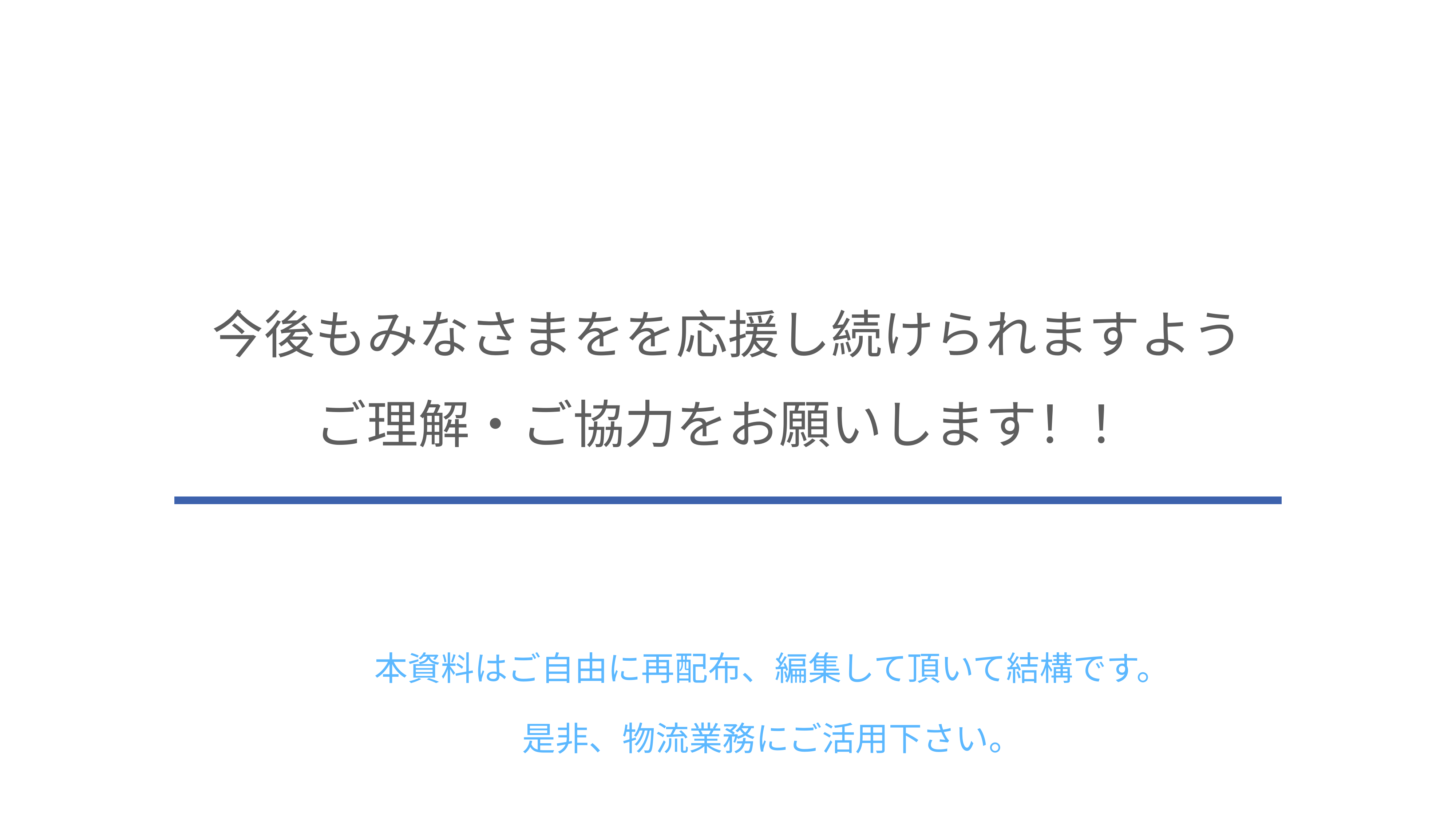

今後もみなさまをを応援し続けられますよう
ご理解・ご協力をお願いします！！

本資料はご自由に再配布、編集して頂いて結構です。
是非、物流業務にご活用下さい。